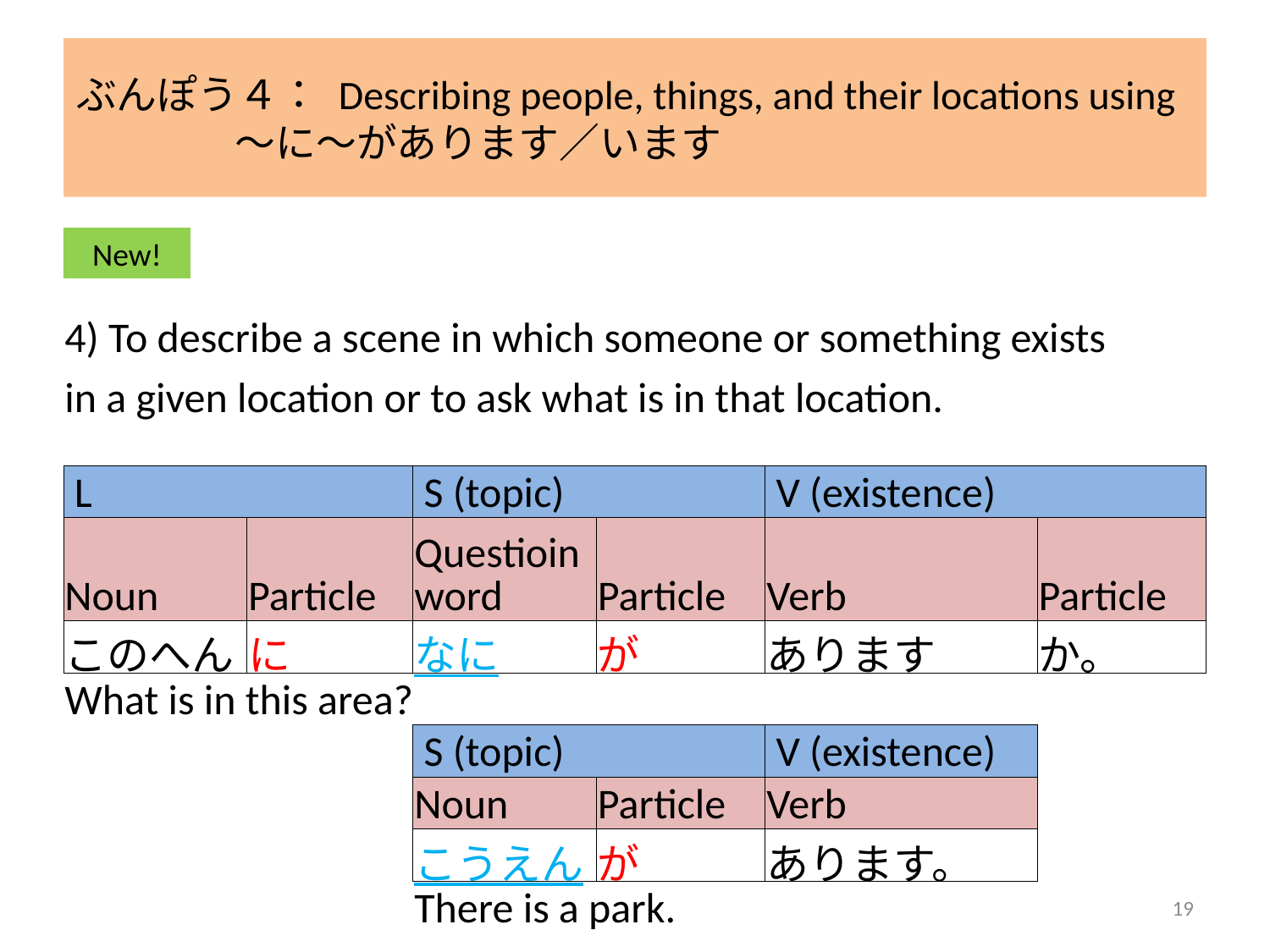

# ぶんぽう４： Describing people, things, and their locations using ～に～があります／います
New!
| 4) To describe a scene in which someone or something exists |  |  |  |  |  |
| --- | --- | --- | --- | --- | --- |
| in a given location or to ask what is in that location. |  |  |  |  |  |
| L |  | S (topic) |  | V (existence) |  |
| Noun | Particle | Questioin word | Particle | Verb | Particle |
| このへん | に | なに | が | あります | か。 |
| What is in this area? |  |  |  |  |  |
|  |  | S (topic) |  | V (existence) |  |
|  |  | Noun | Particle | Verb |  |
|  |  | こうえん | が | あります。 |  |
|  |  | There is a park. |  |  |  |
19